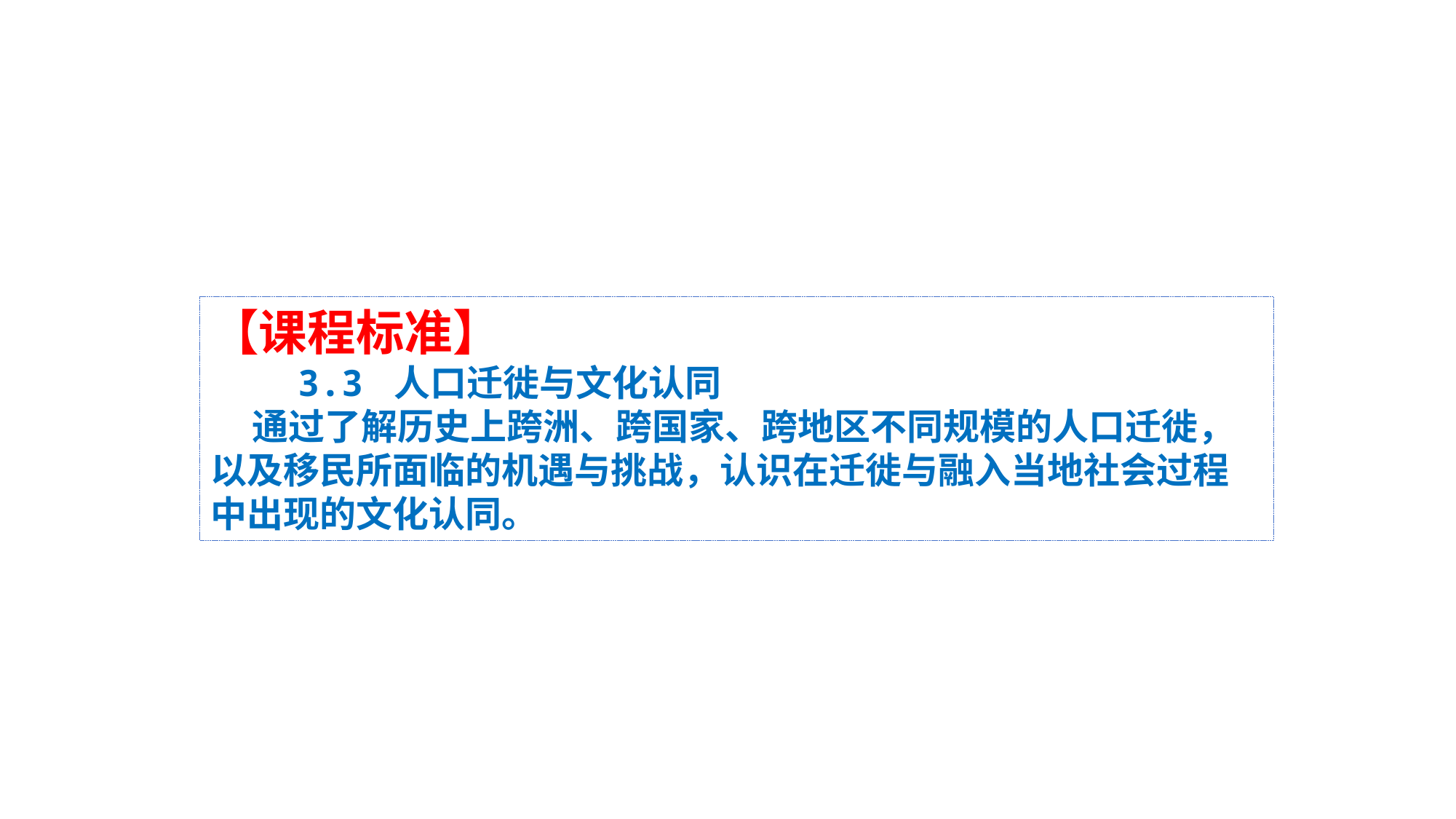

【课程标准】
    3.3 人口迁徙与文化认同
    通过了解历史上跨洲、跨国家、跨地区不同规模的人口迁徙，
以及移民所面临的机遇与挑战，认识在迁徙与融入当地社会过程
中出现的文化认同。